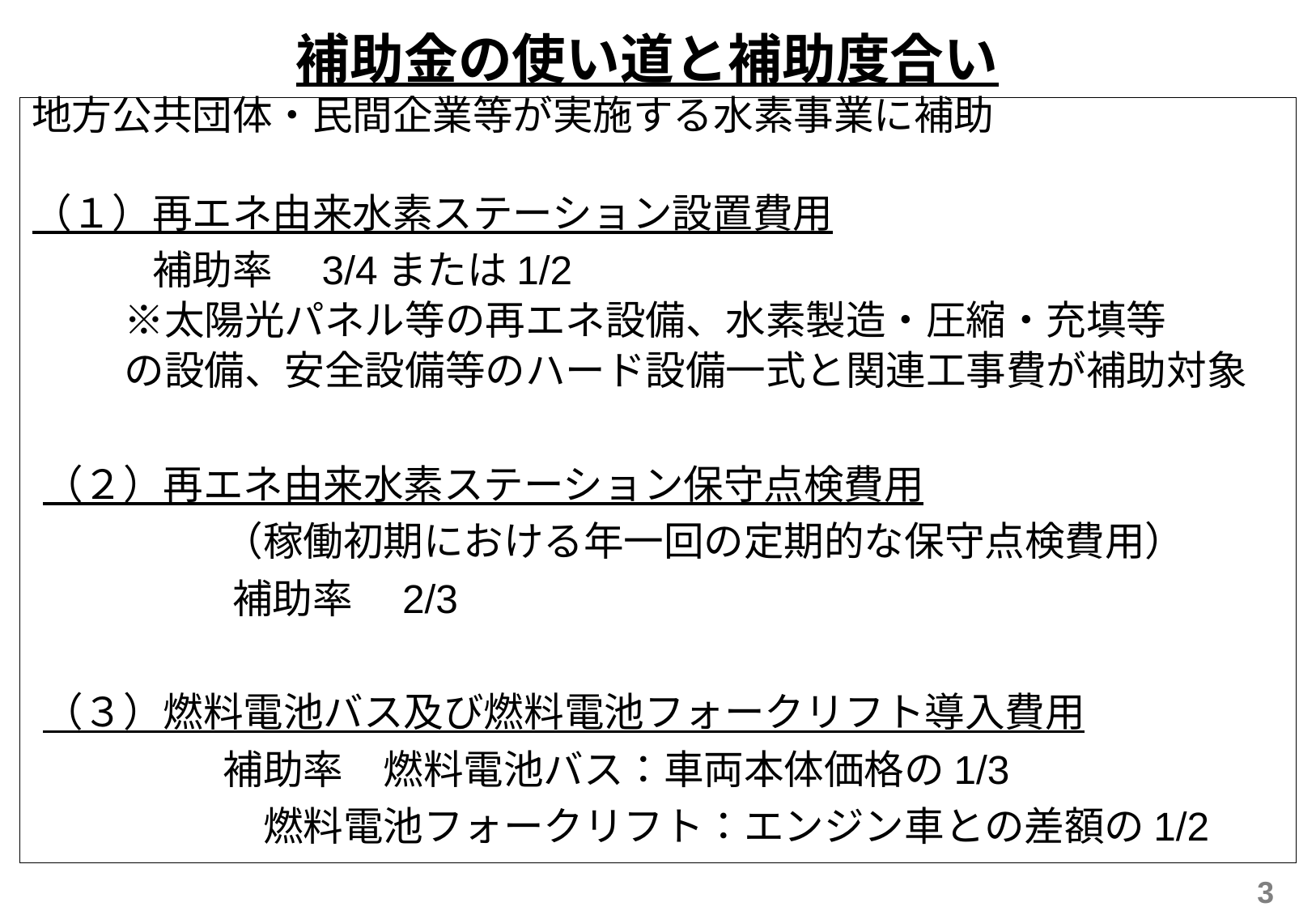

補助金の使い道と補助度合い
地方公共団体・民間企業等が実施する水素事業に補助

（１）再エネ由来水素ステーション設置費用
	補助率　3/4または1/2
　※太陽光パネル等の再エネ設備、水素製造・圧縮・充填等
　の設備、安全設備等のハード設備一式と関連工事費が補助対象

（２）再エネ由来水素ステーション保守点検費用
		（稼働初期における年一回の定期的な保守点検費用）
		補助率　2/3

（３）燃料電池バス及び燃料電池フォークリフト導入費用
		補助率　燃料電池バス：車両本体価格の1/3
			　燃料電池フォークリフト：エンジン車との差額の1/2
3